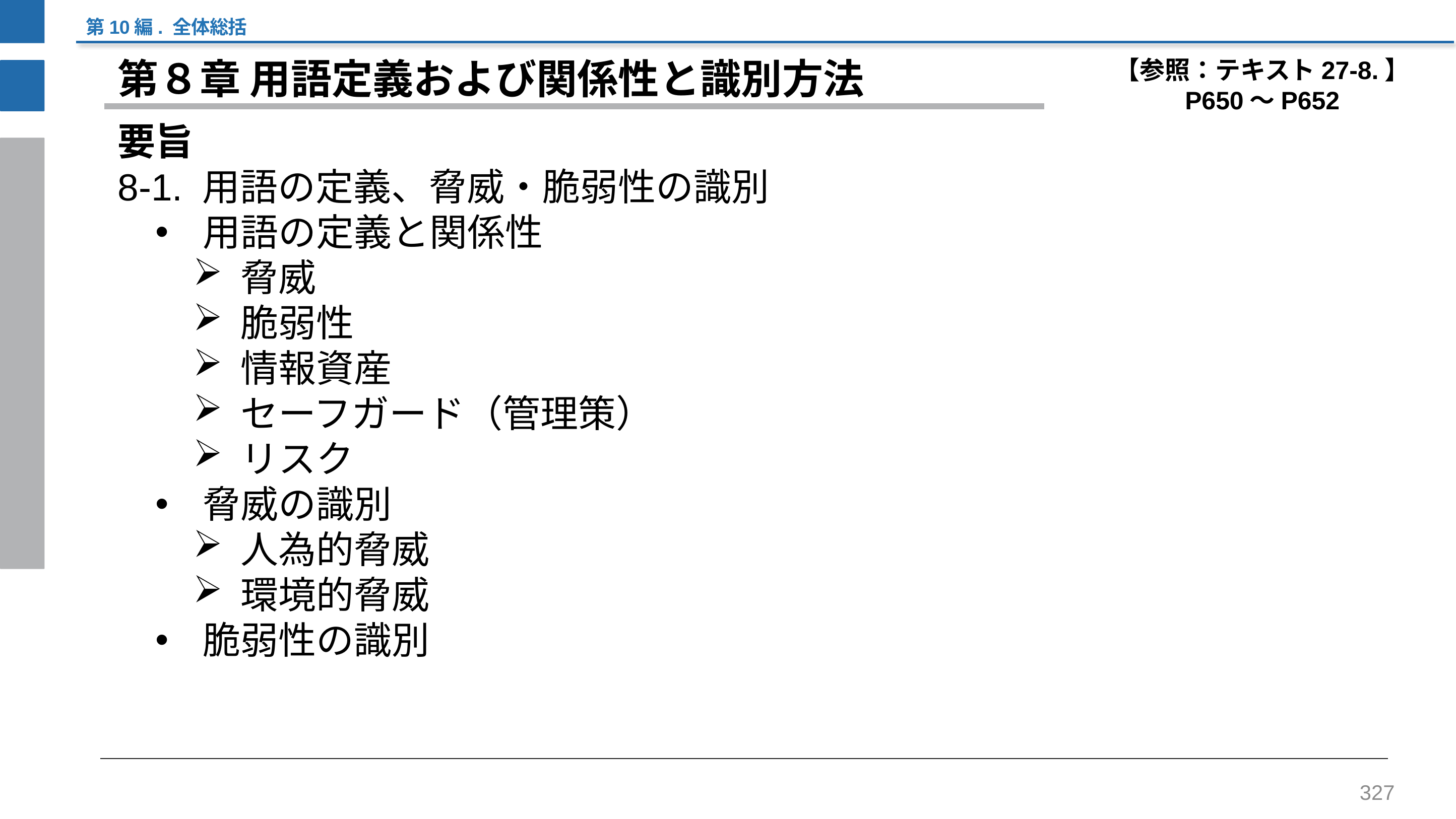

第10編. 全体総括
【参照：テキスト27-8.】
P650～P652
第８章 用語定義および関係性と識別方法
要旨
8-1. 用語の定義、脅威・脆弱性の識別
用語の定義と関係性
脅威
脆弱性
情報資産
セーフガード（管理策）
リスク
脅威の識別
人為的脅威
環境的脅威
脆弱性の識別
327